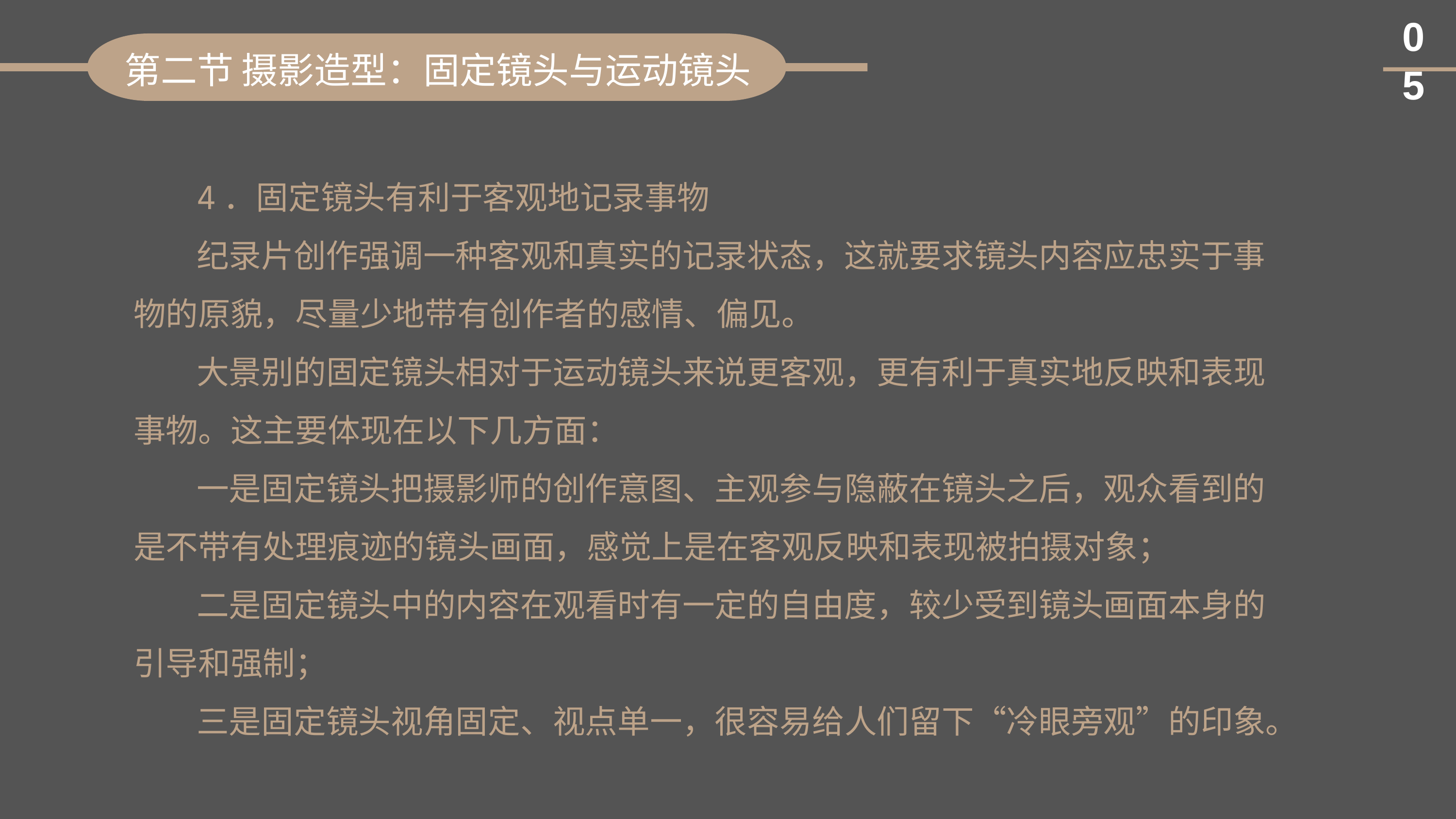

05

第二节 摄影造型：固定镜头与运动镜头

4．固定镜头有利于客观地记录事物
纪录片创作强调一种客观和真实的记录状态，这就要求镜头内容应忠实于事物的原貌，尽量少地带有创作者的感情、偏见。
大景别的固定镜头相对于运动镜头来说更客观，更有利于真实地反映和表现事物。这主要体现在以下几方面：
一是固定镜头把摄影师的创作意图、主观参与隐蔽在镜头之后，观众看到的是不带有处理痕迹的镜头画面，感觉上是在客观反映和表现被拍摄对象；
二是固定镜头中的内容在观看时有一定的自由度，较少受到镜头画面本身的引导和强制；
三是固定镜头视角固定、视点单一，很容易给人们留下“冷眼旁观”的印象。